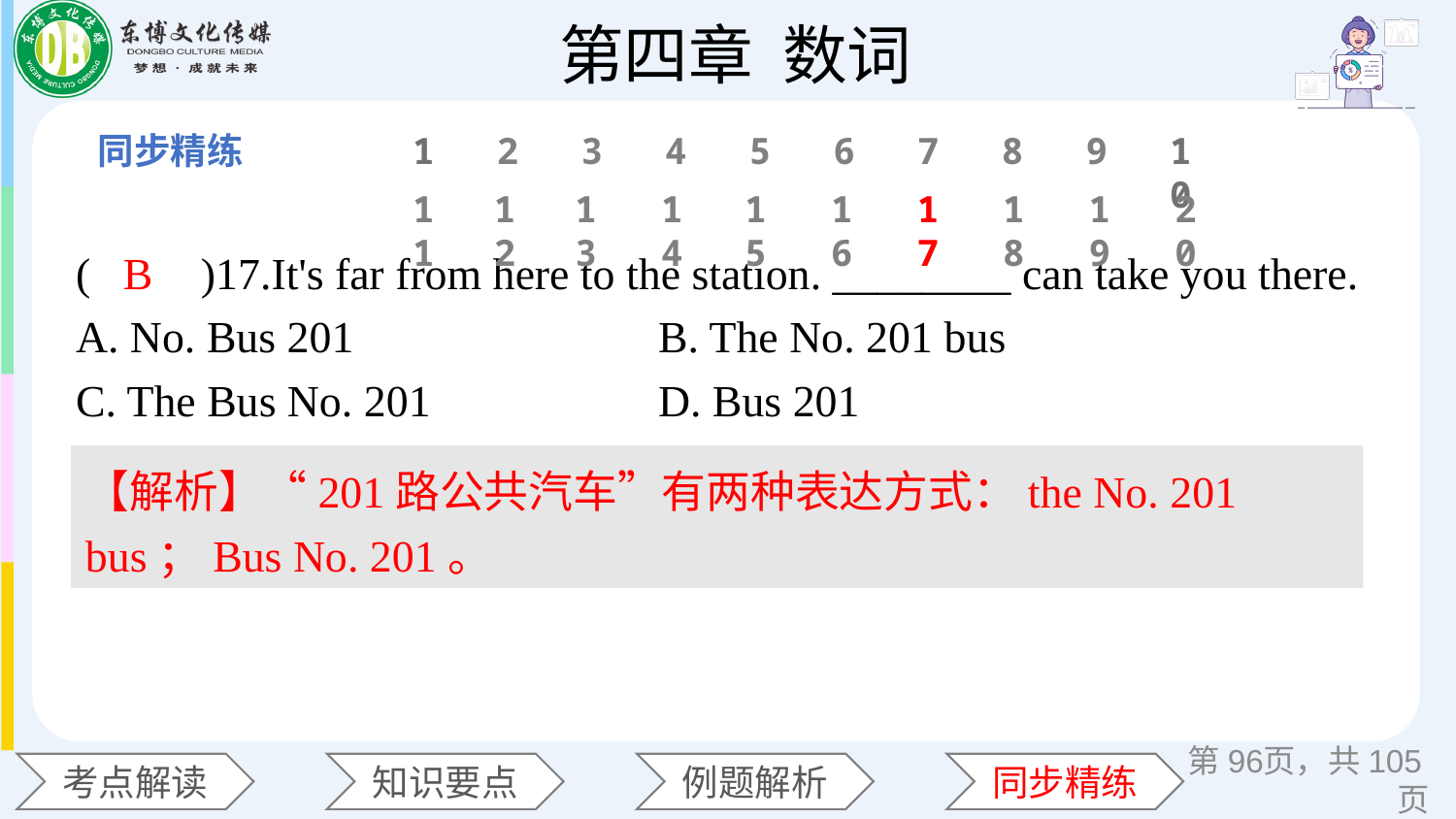

1
2
3
4
5
6
7
8
9
10
11
12
13
14
15
16
17
18
19
20
(　　)17.It's far from here to the station. ________ can take you there.
A. No. Bus 201    		B. The No. 201 bus
C. The Bus No. 201    		D. Bus 201
B
【解析】“201路公共汽车”有两种表达方式：the No. 201 bus；Bus No. 201。
第96页，共105页